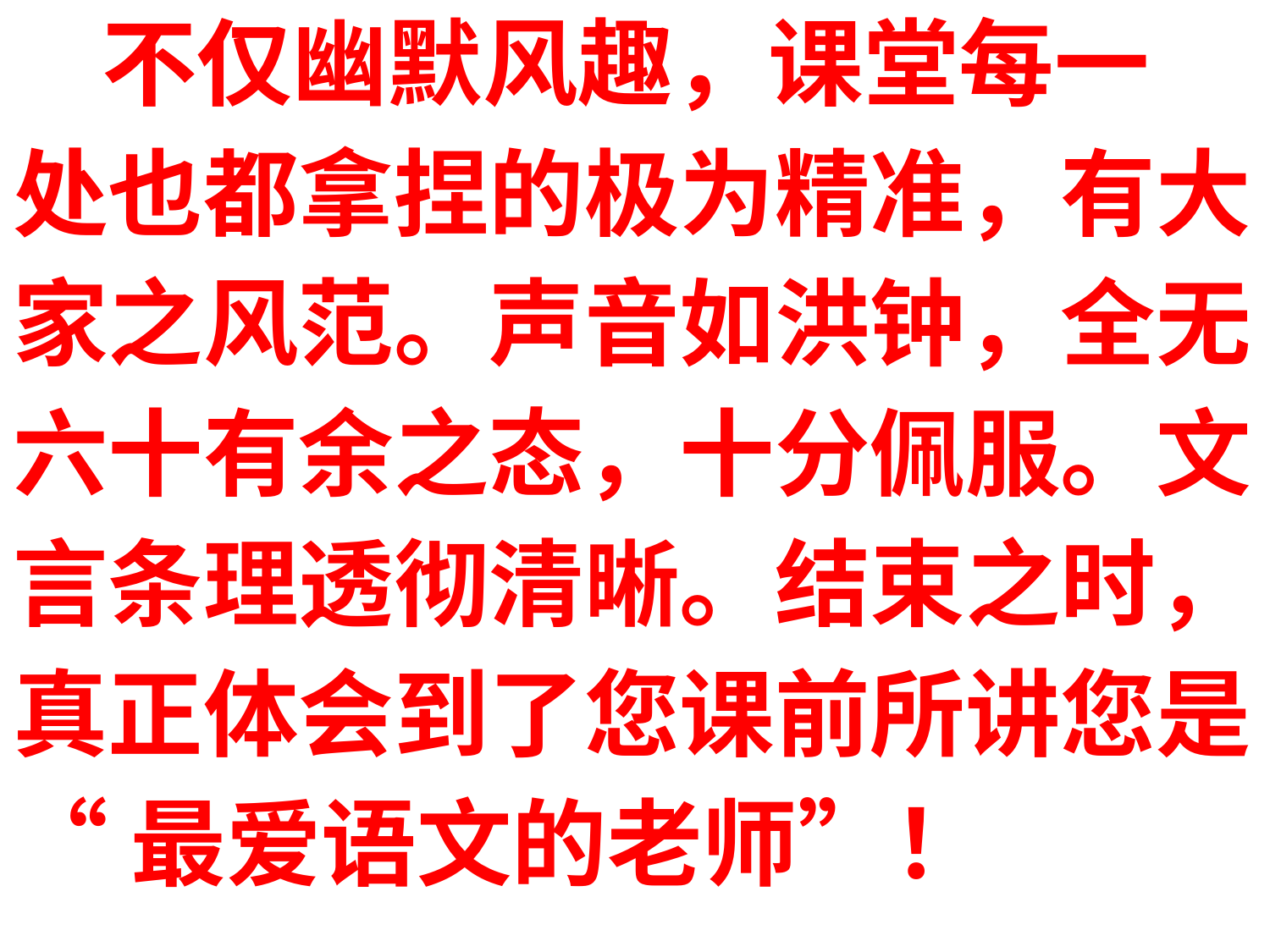

不仅幽默风趣，课堂每一
处也都拿捏的极为精准，有大
家之风范。声音如洪钟，全无
六十有余之态，十分佩服。文
言条理透彻清晰。结束之时，
真正体会到了您课前所讲您是
“最爱语文的老师”！